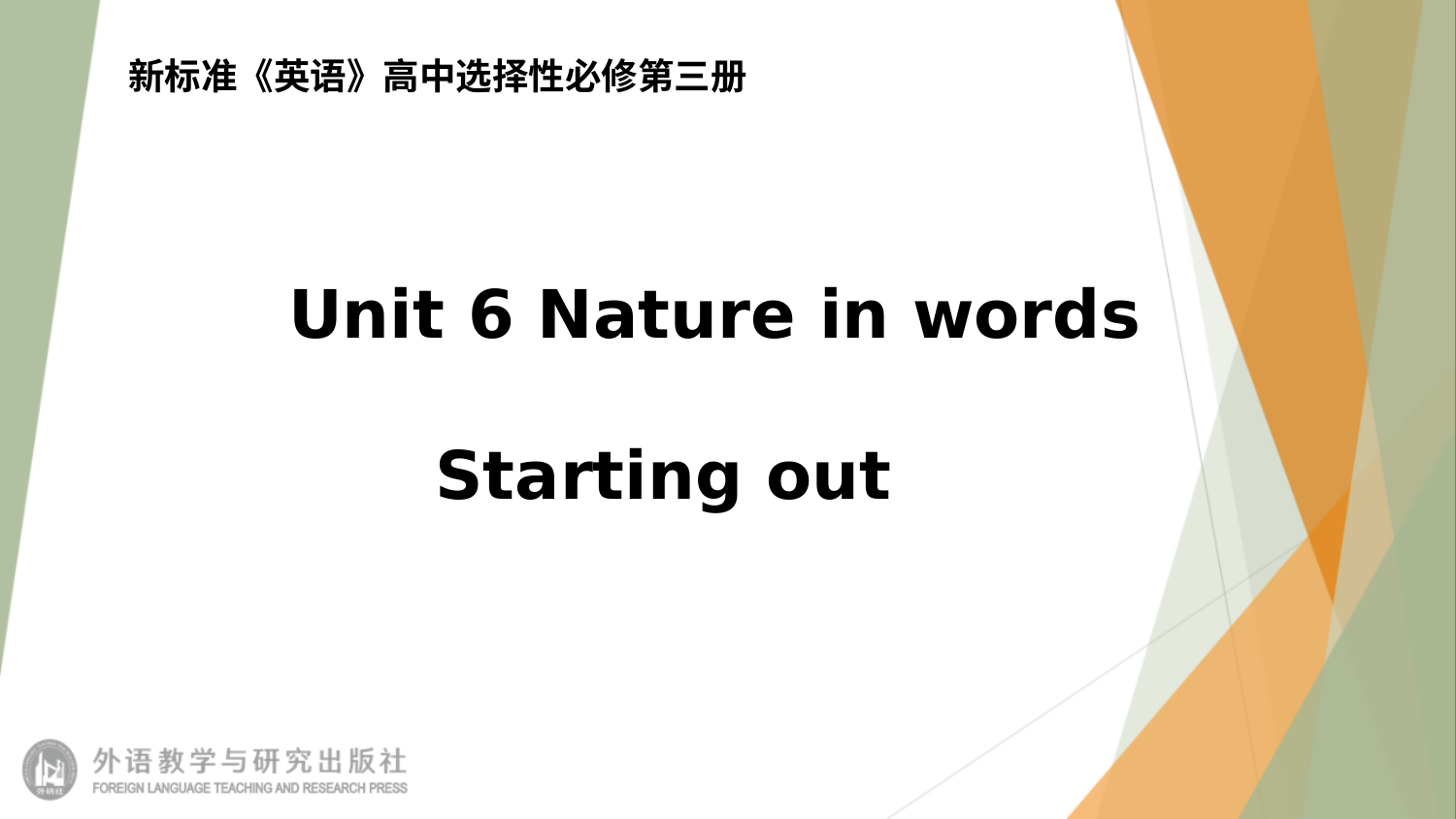

新标准《英语》高中选择性必修第三册
# Unit 6 Nature in words
Starting out